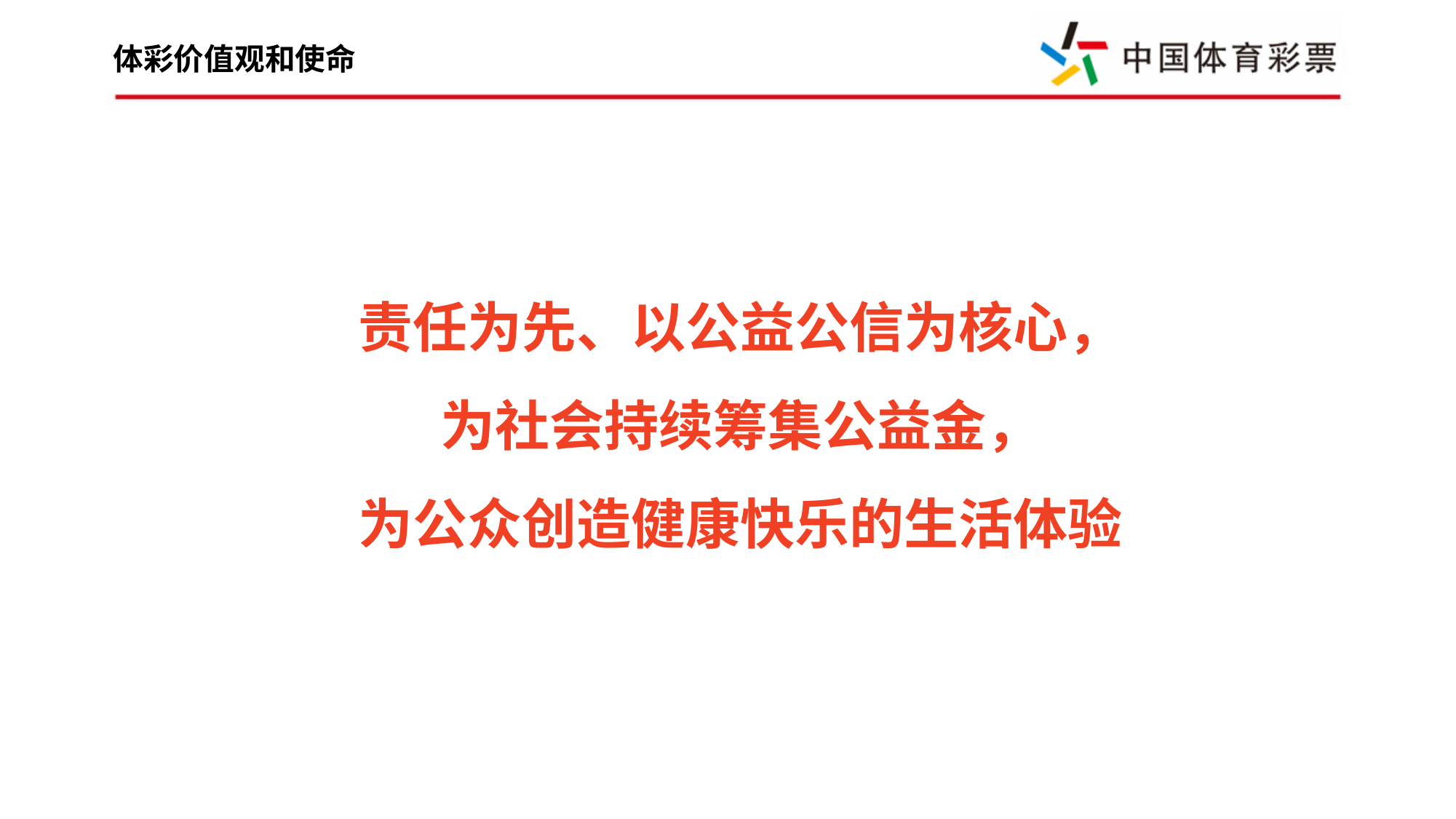

体彩价值观和使命
责任为先、以公益公信为核心，
为社会持续筹集公益金，
为公众创造健康快乐的生活体验